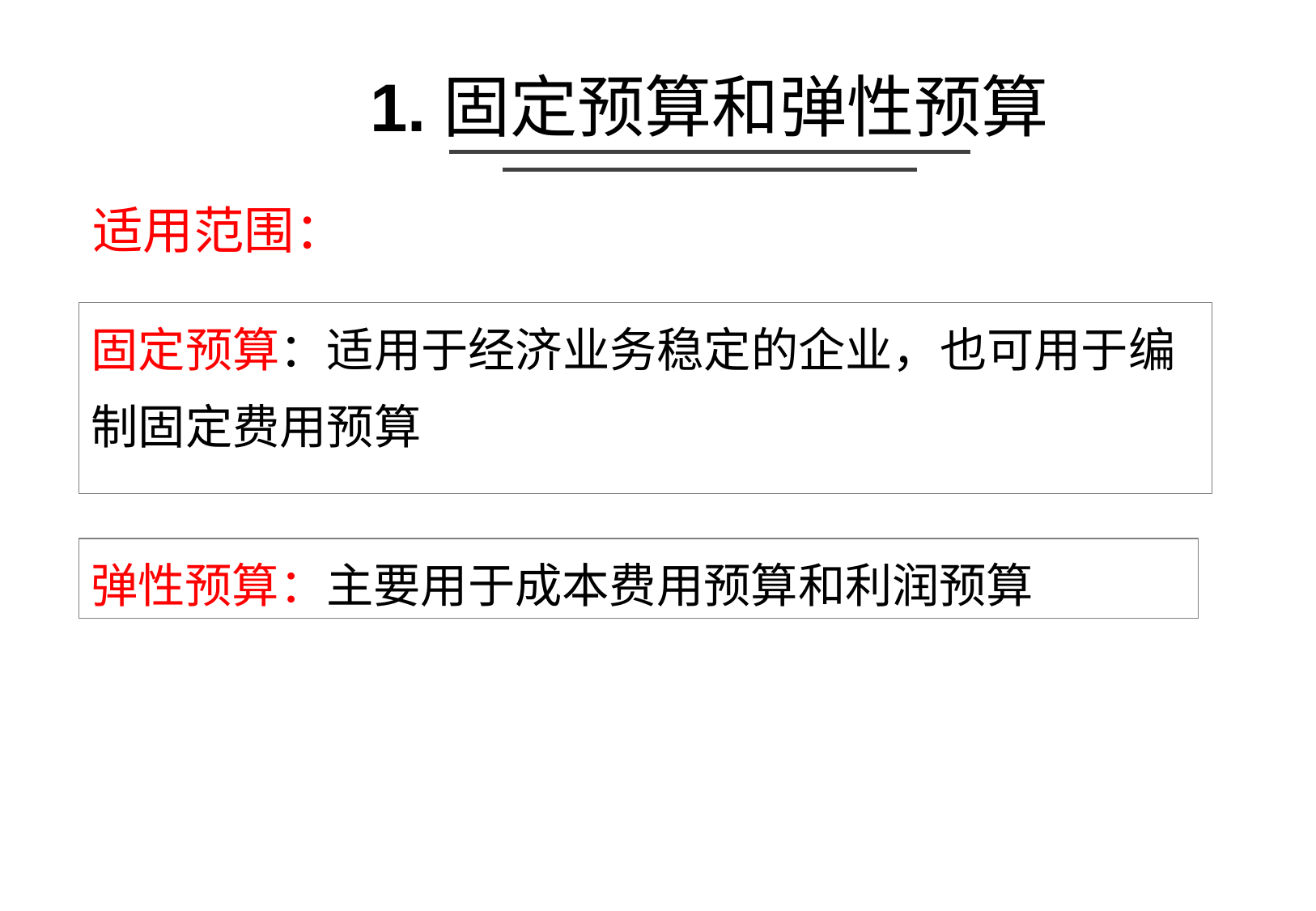

# 1.固定预算和弹性预算
适用范围：
固定预算：适用于经济业务稳定的企业，也可用于编
制固定费用预算
弹性预算：主要用于成本费用预算和利润预算